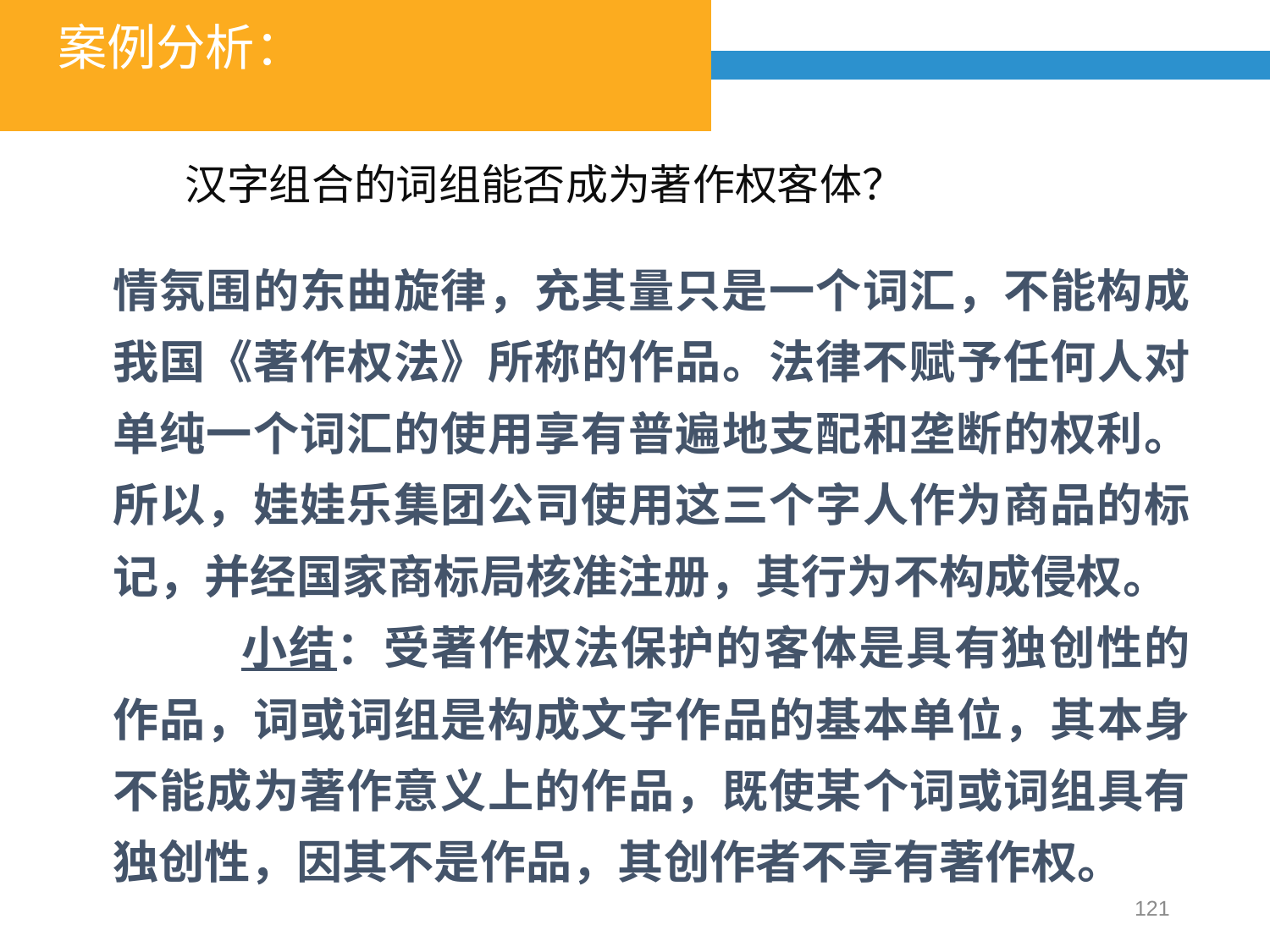

案例分析：
	汉字组合的词组能否成为著作权客体？
情氛围的东曲旋律，充其量只是一个词汇，不能构成我国《著作权法》所称的作品。法律不赋予任何人对单纯一个词汇的使用享有普遍地支配和垄断的权利。所以，娃娃乐集团公司使用这三个字人作为商品的标记，并经国家商标局核准注册，其行为不构成侵权。
	小结：受著作权法保护的客体是具有独创性的作品，词或词组是构成文字作品的基本单位，其本身不能成为著作意义上的作品，既使某个词或词组具有独创性，因其不是作品，其创作者不享有著作权。
121